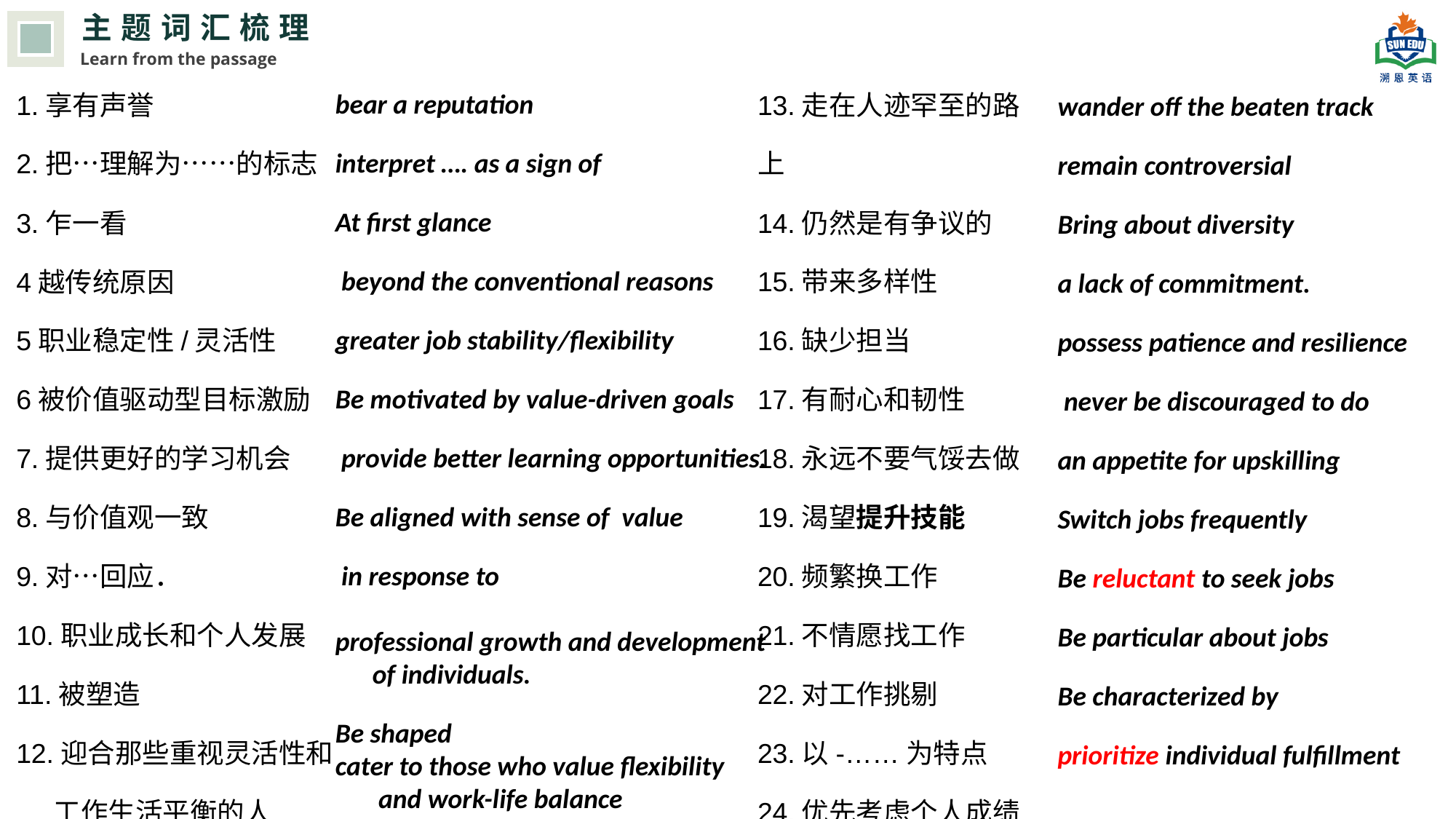

主题词汇梳理
Learn from the passage

bear a reputation
interpret …. as a sign of
At first glance
 beyond the conventional reasons
greater job stability/flexibility
Be motivated by value-driven goals
 provide better learning opportunities.
Be aligned with sense of  value
 in response to

professional growth and development
      of individuals.
Be shaped
cater to those who value flexibility
       and work-life balance
1.享有声誉
2.把…理解为……的标志
3.乍一看
4越传统原因
5职业稳定性/灵活性
6被价值驱动型目标激励
7.提供更好的学习机会
8.与价值观一致
9.对…回应．
10.职业成长和个人发展
11.被塑造
12.迎合那些重视灵活性和
     工作生活平衡的人

13.走在人迹罕至的路上
14.仍然是有争议的
15.带来多样性
16.缺少担当
17.有耐心和韧性
18.永远不要气馁去做
19.渴望提升技能
20.频繁换工作
21.不情愿找工作
22.对工作挑剔
23.以-……为特点
24.优先考虑个人成绩感
wander off the beaten track
remain controversial
Bring about diversity
a lack of commitment.
possess patience and resilience
 never be discouraged to do
an appetite for upskilling
Switch jobs frequently
Be reluctant to seek jobs
Be particular about jobs
Be characterized by
prioritize individual fulfillment